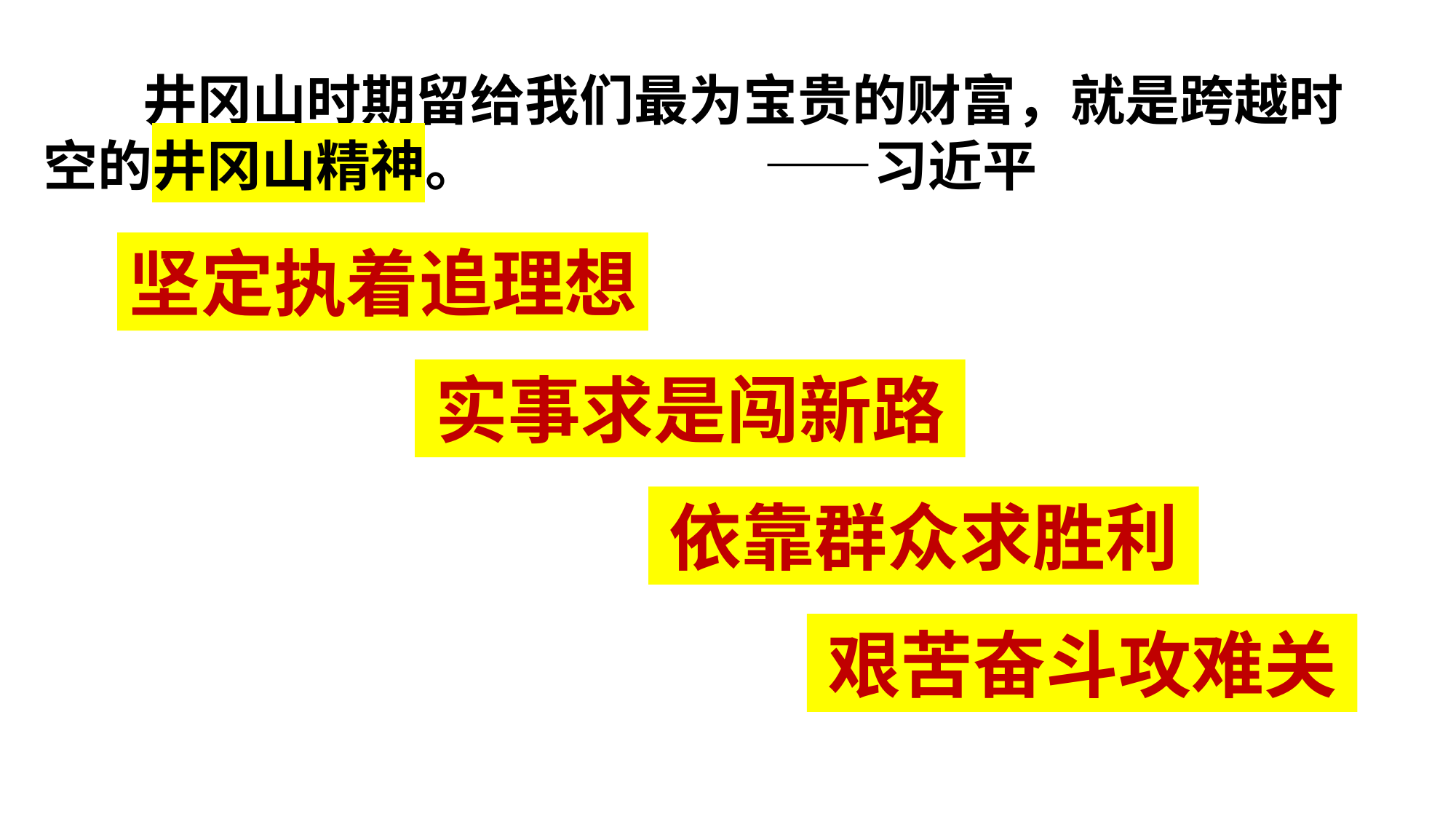

井冈山时期留给我们最为宝贵的财富，就是跨越时空的井冈山精神。                       ——习近平
坚定执着追理想
实事求是闯新路
依靠群众求胜利
艰苦奋斗攻难关